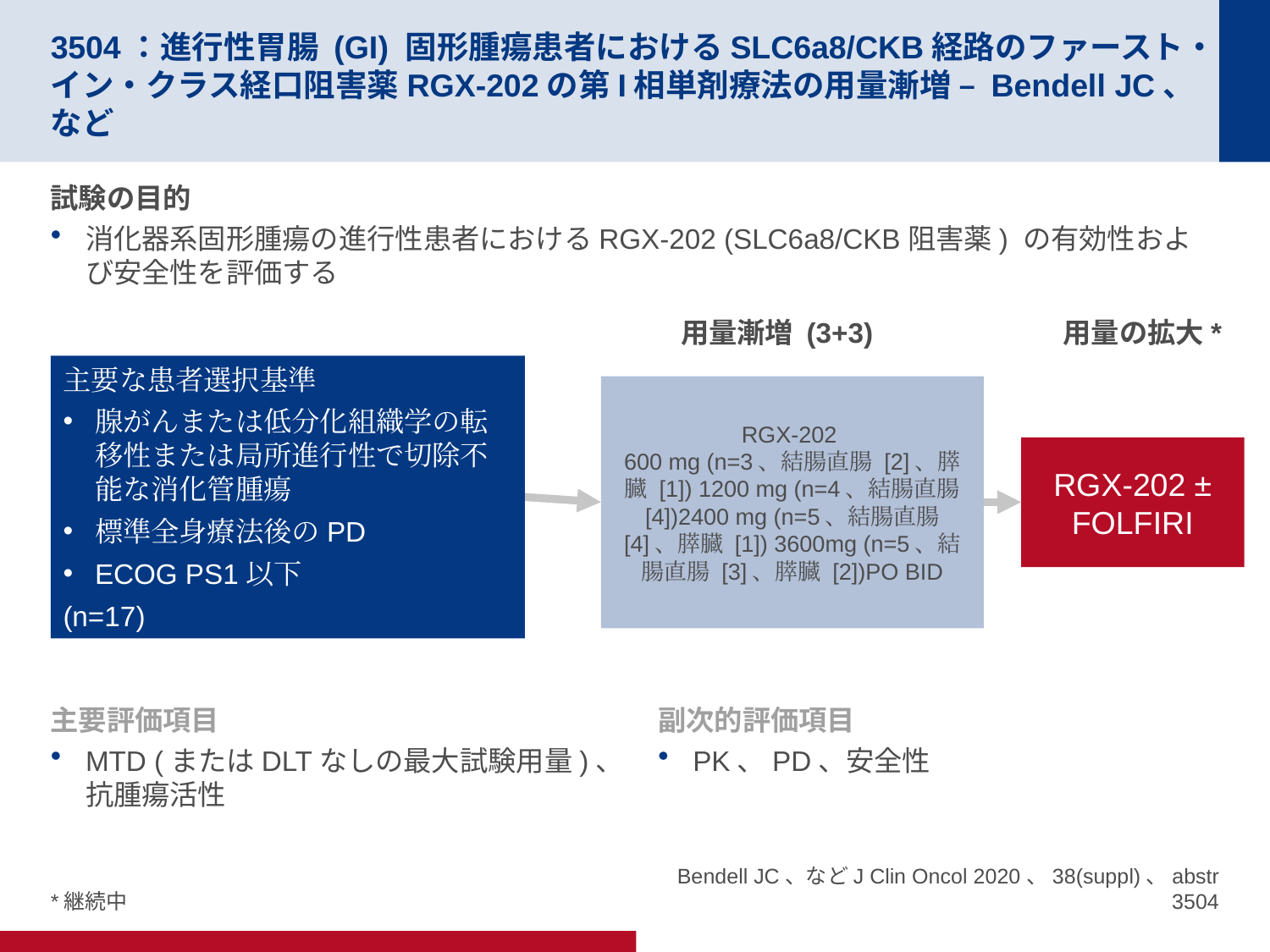

# 3504：進行性胃腸 (GI) 固形腫瘍患者におけるSLC6a8/CKB経路のファースト・イン・クラス経口阻害薬RGX-202の第I相単剤療法の用量漸増 – Bendell JC、など
試験の目的
消化器系固形腫瘍の進行性患者におけるRGX-202 (SLC6a8/CKB阻害薬) の有効性および安全性を評価する
用量漸増 (3+3)
用量の拡大*
主要な患者選択基準
腺がんまたは低分化組織学の転移性または局所進行性で切除不能な消化管腫瘍
標準全身療法後のPD
ECOG PS1以下
(n=17)
RGX-202
600 mg (n=3、結腸直腸 [2]、膵臓 [1]) 1200 mg (n=4、結腸直腸 [4])2400 mg (n=5、結腸直腸 [4]、膵臓 [1]) 3600mg (n=5、結腸直腸 [3]、膵臓 [2])PO BID
RGX-202 ± FOLFIRI
主要評価項目
MTD (またはDLTなしの最大試験用量)、
抗腫瘍活性

副次的評価項目
PK、PD、安全性
*継続中
Bendell JC、などJ Clin Oncol 2020、38(suppl)、abstr 3504